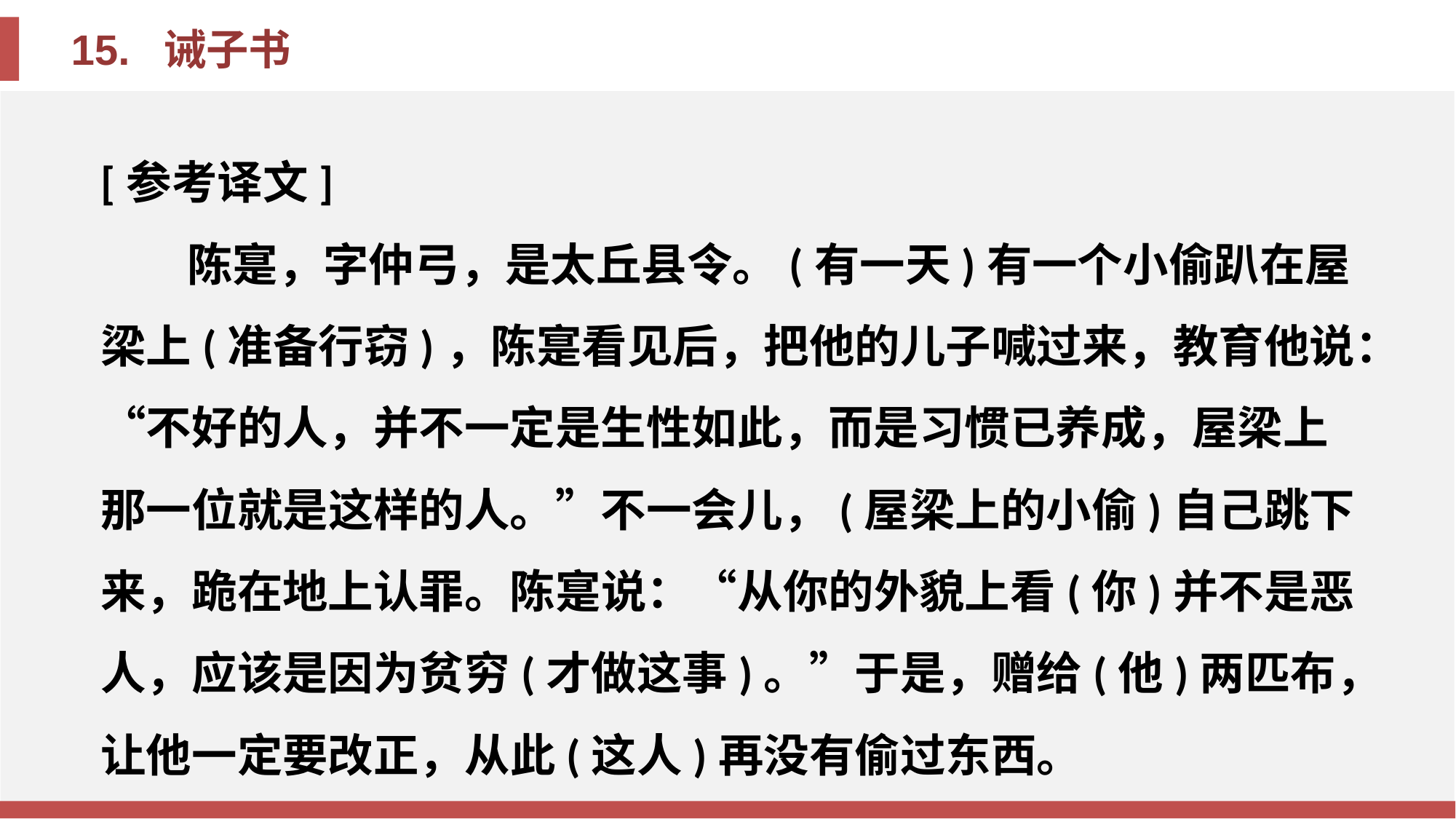

[参考译文]
陈寔，字仲弓，是太丘县令。(有一天)有一个小偷趴在屋梁上(准备行窃)，陈寔看见后，把他的儿子喊过来，教育他说：“不好的人，并不一定是生性如此，而是习惯已养成，屋梁上那一位就是这样的人。”不一会儿，(屋梁上的小偷)自己跳下来，跪在地上认罪。陈寔说：“从你的外貌上看(你)并不是恶人，应该是因为贫穷(才做这事)。”于是，赠给(他)两匹布，让他一定要改正，从此(这人)再没有偷过东西。